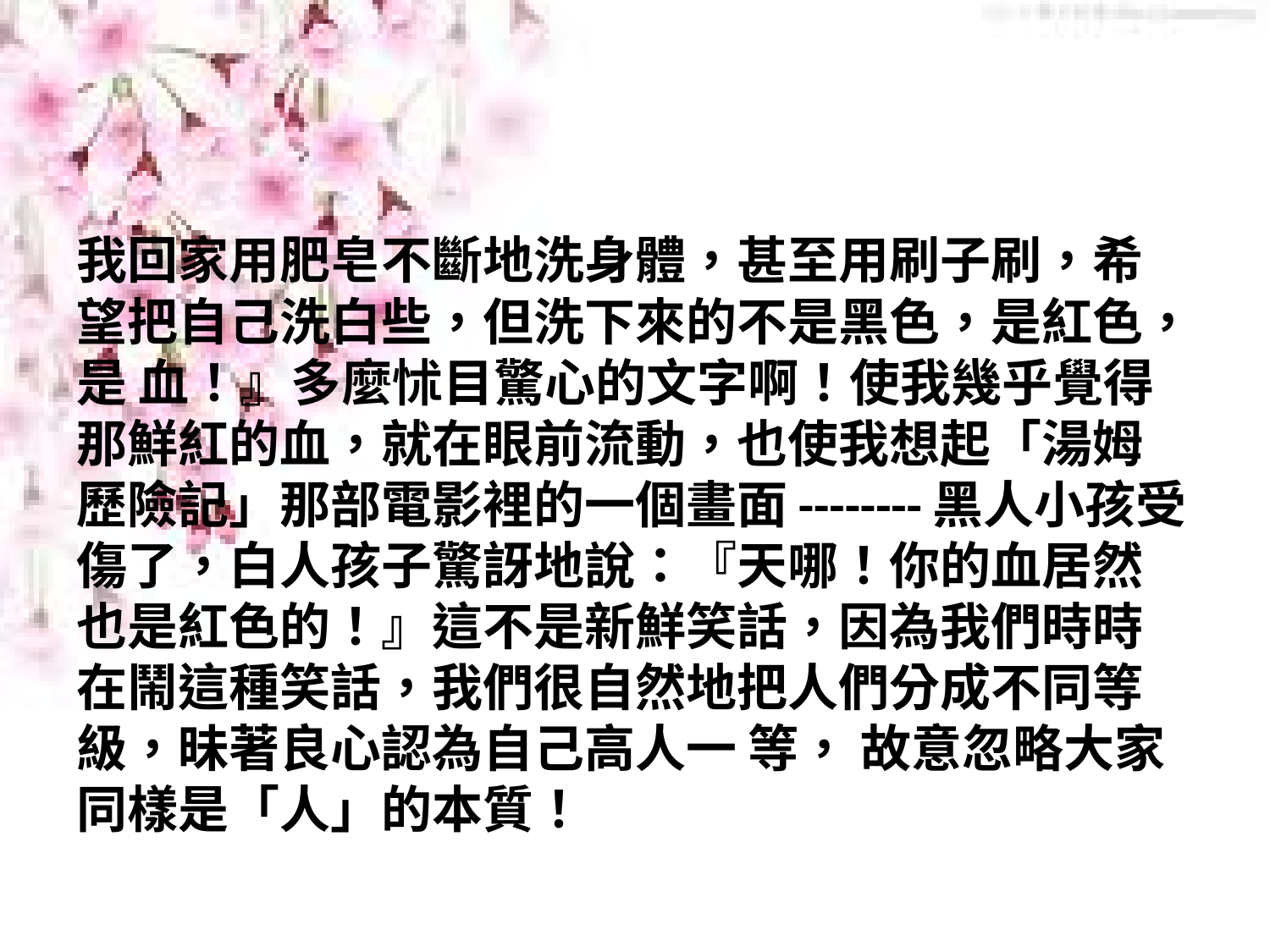

#
我回家用肥皂不斷地洗身體，甚至用刷子刷，希望把自己洗白些，但洗下來的不是黑色，是紅色，是 血！』多麼怵目驚心的文字啊！使我幾乎覺得那鮮紅的血，就在眼前流動，也使我想起「湯姆歷險記」那部電影裡的一個畫面--------黑人小孩受傷了，白人孩子驚訝地說：『天哪！你的血居然也是紅色的！』這不是新鮮笑話，因為我們時時在鬧這種笑話，我們很自然地把人們分成不同等級，昧著良心認為自己高人一 等， 故意忽略大家同樣是「人」的本質！